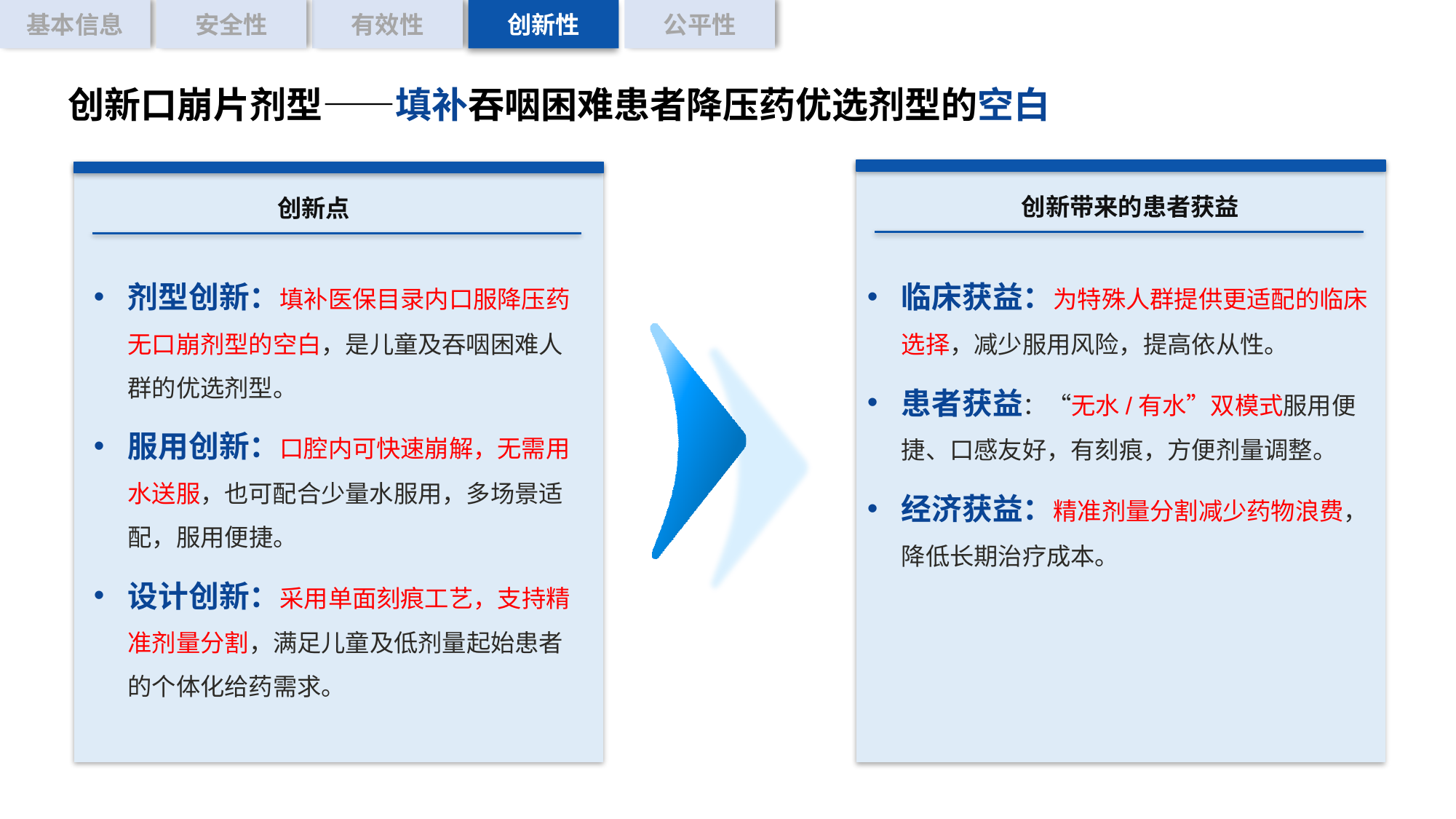

基本信息
安全性
有效性
创新性
公平性
创新口崩片剂型——填补吞咽困难患者降压药优选剂型的空白

创新带来的患者获益
创新点
剂型创新：填补医保目录内口服降压药无口崩剂型的空白，是儿童及吞咽困难人群的优选剂型。
服用创新：口腔内可快速崩解，无需用水送服，也可配合少量水服用，多场景适配，服用便捷。
设计创新：采用单面刻痕工艺，支持精准剂量分割，满足儿童及低剂量起始患者的个体化给药需求。
临床获益：为特殊人群提供更适配的临床选择，减少服用风险，提高依从性。
患者获益：“无水/有水”双模式服用便捷、口感友好，有刻痕，方便剂量调整。
经济获益：精准剂量分割减少药物浪费，降低长期治疗成本。